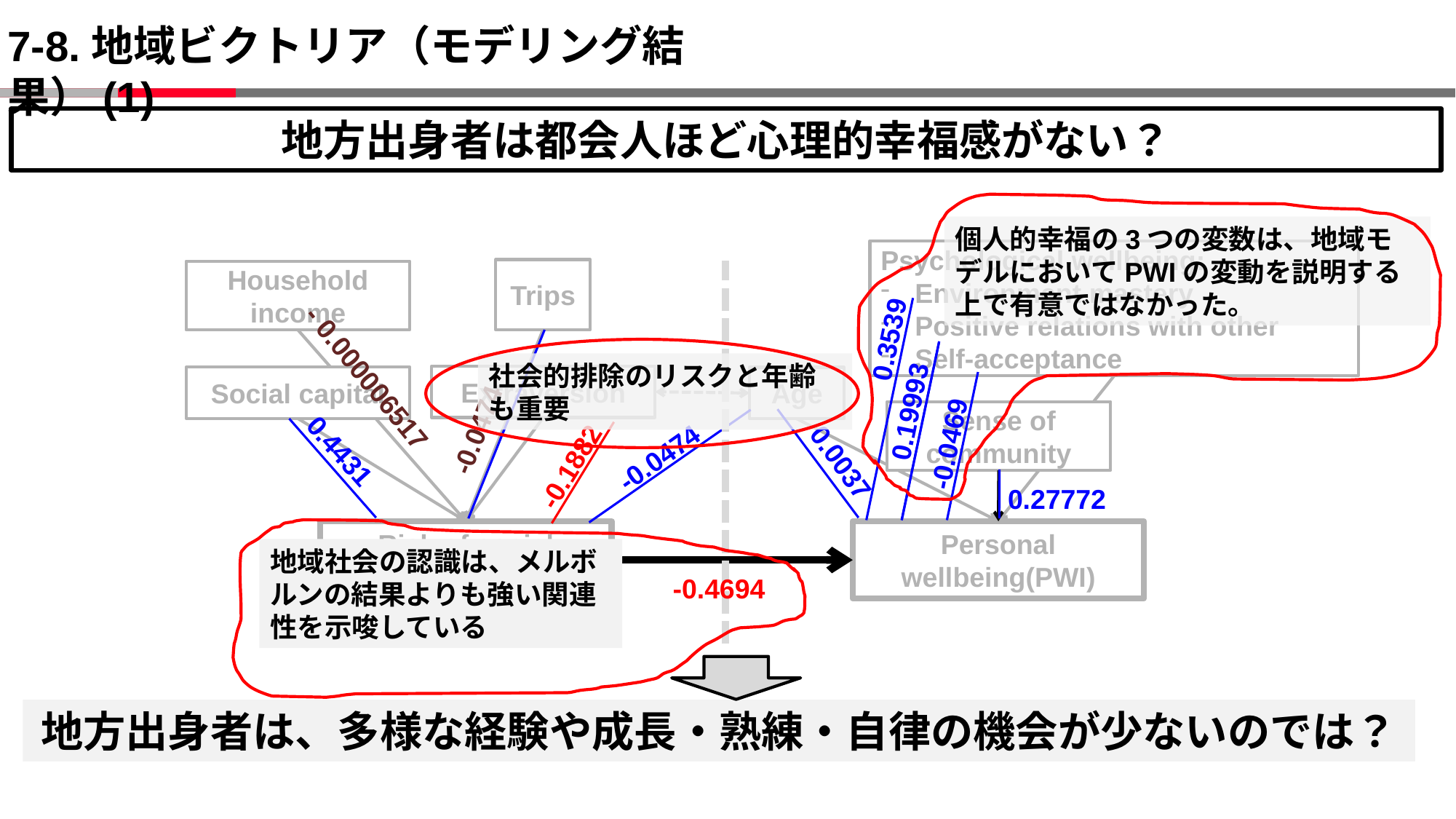

# 7-8.地域ビクトリア（モデリング結果）(1)
地方出身者は都会人ほど心理的幸福感がない？

個人的幸福の3つの変数は、地域モデルにおいてPWIの変動を説明する上で有意ではなかった。

Psychological wellbeing:
Environment mastery
Positive relations with other
Self-acceptance
Trips
Household income
0.3539

社会的排除のリスクと年齢も重要
Extraversion
Social capital
Age
0.19993
- 0.000006517
-0.0474
-0.0469
Sense of community
-0.0474
-0.1882
0.4431
0.0037
0.27772

Risk of social exclusion(SOCEX)
Personal wellbeing(PWI)
地域社会の認識は、メルボルンの結果よりも強い関連性を示唆している
-0.4694

地方出身者は、多様な経験や成長・熟練・自律の機会が少ないのでは？